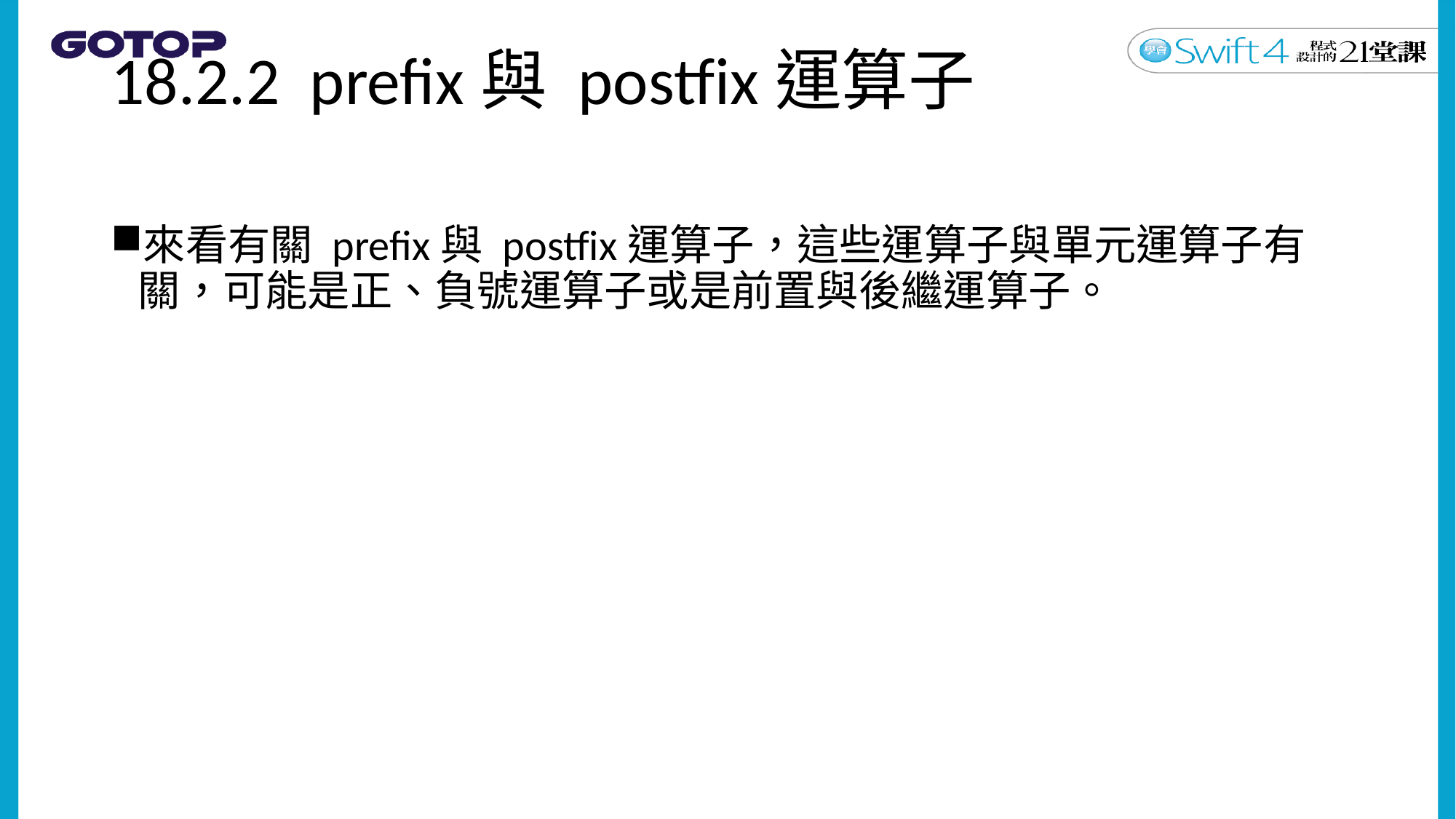

# 18.2.2  prefix與 postfix運算子
來看有關 prefix與 postfix運算子，這些運算子與單元運算子有關，可能是正、負號運算子或是前置與後繼運算子。